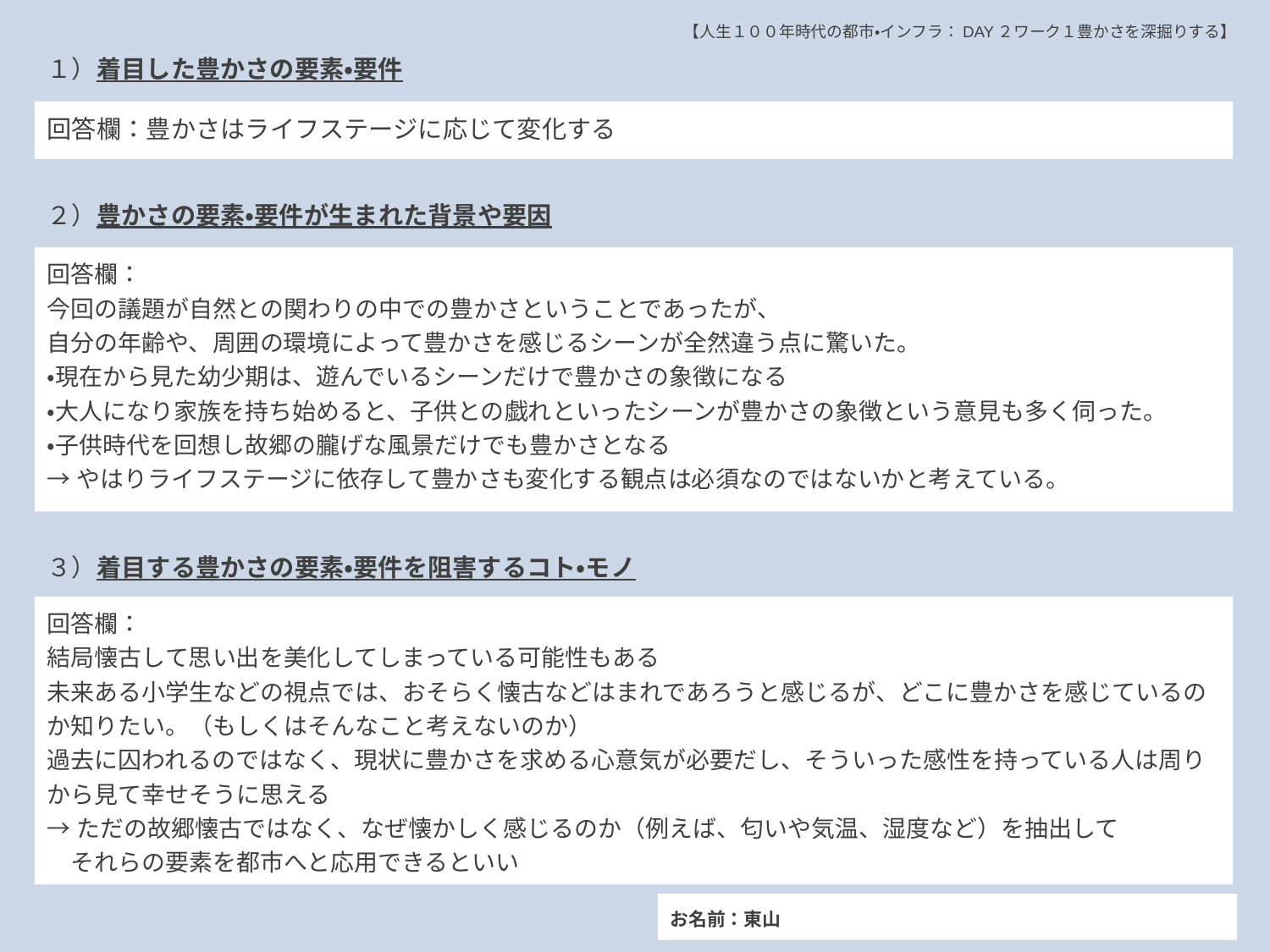

【人生１００年時代の都市・インフラ：DAY２ワーク１豊かさを深掘りする】
１）着目した豊かさの要素・要件
# 回答欄：豊かさはライフステージに応じて変化する
２）豊かさの要素・要件が生まれた背景や要因
回答欄：
今回の議題が自然との関わりの中での豊かさということであったが、
自分の年齢や、周囲の環境によって豊かさを感じるシーンが全然違う点に驚いた。
・現在から見た幼少期は、遊んでいるシーンだけで豊かさの象徴になる
・大人になり家族を持ち始めると、子供との戯れといったシーンが豊かさの象徴という意見も多く伺った。
・子供時代を回想し故郷の朧げな風景だけでも豊かさとなる
→やはりライフステージに依存して豊かさも変化する観点は必須なのではないかと考えている。
３）着目する豊かさの要素・要件を阻害するコト・モノ
回答欄：
結局懐古して思い出を美化してしまっている可能性もある
未来ある小学生などの視点では、おそらく懐古などはまれであろうと感じるが、どこに豊かさを感じているのか知りたい。（もしくはそんなこと考えないのか）
過去に囚われるのではなく、現状に豊かさを求める心意気が必要だし、そういった感性を持っている人は周りから見て幸せそうに思える
→ただの故郷懐古ではなく、なぜ懐かしく感じるのか（例えば、匂いや気温、湿度など）を抽出して
　それらの要素を都市へと応用できるといい
お名前：東山